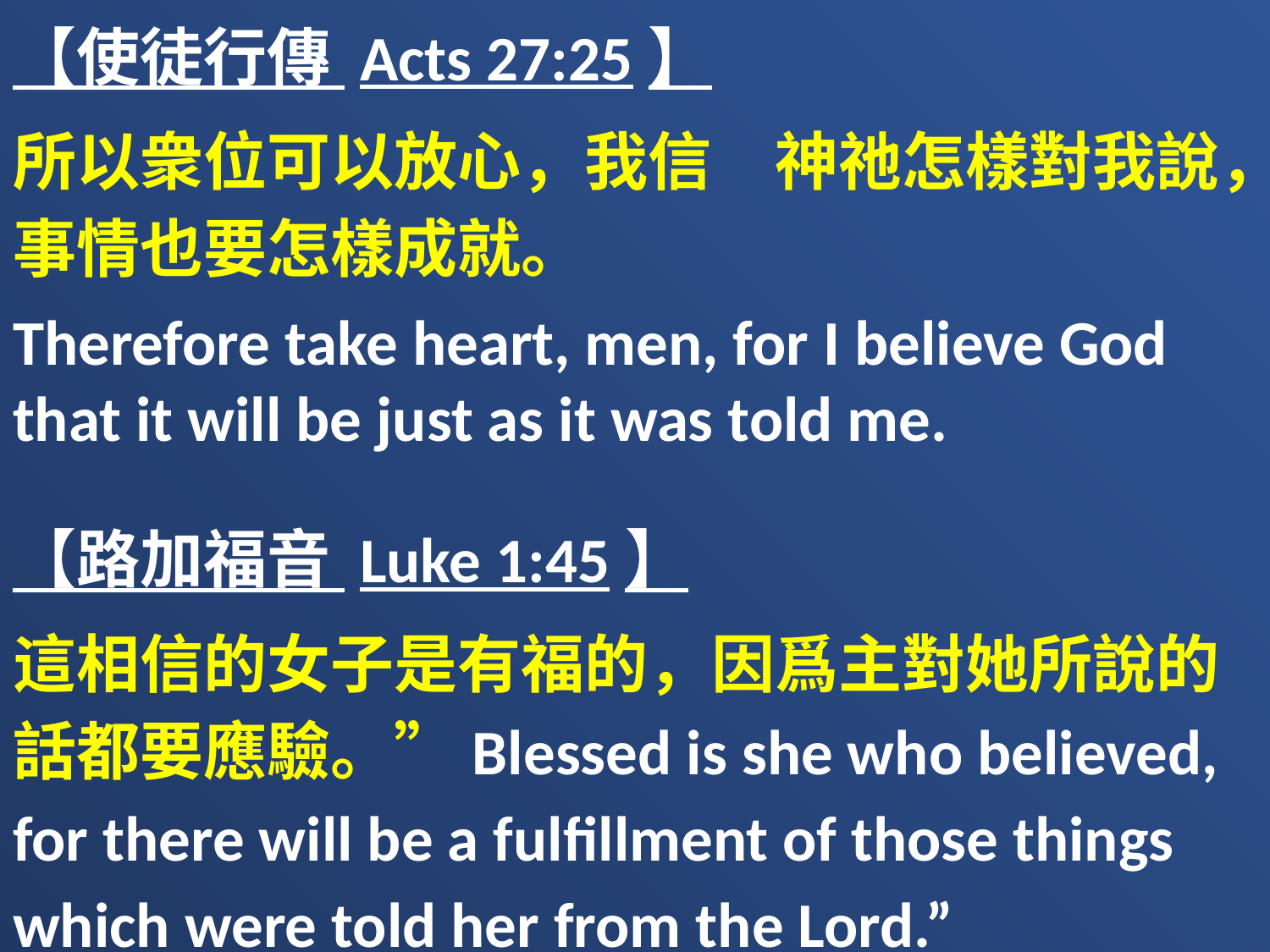

【使徒行傳 Acts 27:25】
所以衆位可以放心，我信　神祂怎樣對我說，事情也要怎樣成就。
Therefore take heart, men, for I believe God that it will be just as it was told me.

【路加福音 Luke 1:45】
這相信的女子是有福的，因爲主對她所說的話都要應驗。”Blessed is she who believed, for there will be a fulfillment of those things which were told her from the Lord.”